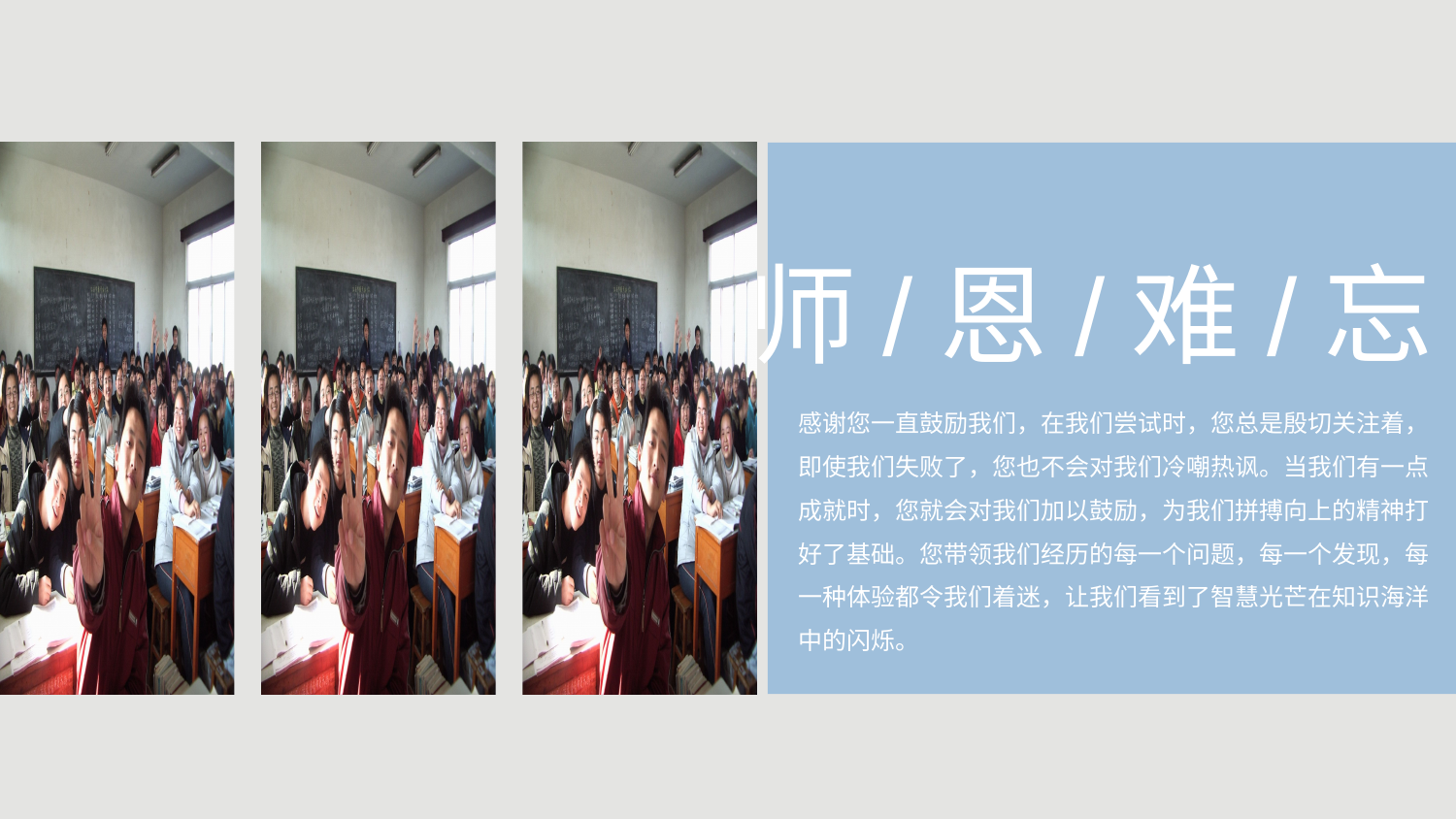

师/恩/难/忘
感谢您一直鼓励我们，在我们尝试时，您总是殷切关注着，即使我们失败了，您也不会对我们冷嘲热讽。当我们有一点成就时，您就会对我们加以鼓励，为我们拼搏向上的精神打好了基础。您带领我们经历的每一个问题，每一个发现，每一种体验都令我们着迷，让我们看到了智慧光芒在知识海洋中的闪烁。